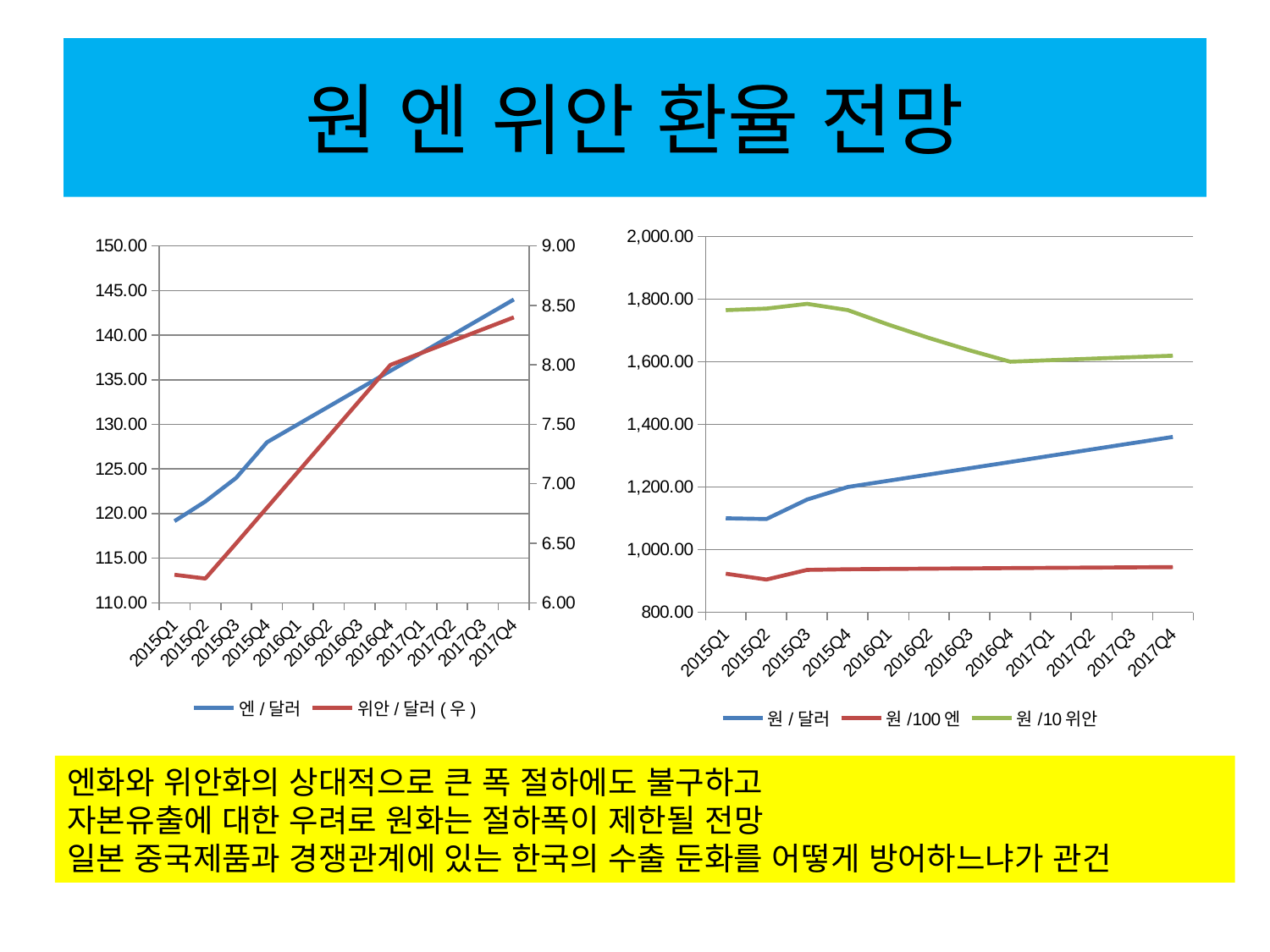

# 원 엔 위안 환율 전망

### Chart

| Category | 원/달러 | 원/100엔 | 원/10위안 |
|---|---|---|---|
| 2015Q1 | 1100.26 | 923.39 | 1764.48136506511 |
| 2015Q2 | 1097.77 | 904.73 | 1769.5407579347807 |
| 2015Q3 | 1160.0 | 935.483870967742 | 1784.6153846153845 |
| 2015Q4 | 1200.0 | 937.5 | 1764.7058823529412 |
| 2016Q1 | 1220.0 | 938.4615384615385 | 1718.3098591549297 |
| 2016Q2 | 1240.0 | 939.3939393939395 | 1675.6756756756754 |
| 2016Q3 | 1260.0 | 940.2985074626865 | 1636.3636363636363 |
| 2016Q4 | 1280.0 | 941.1764705882354 | 1600.0 |
| 2017Q1 | 1300.0 | 942.0289855072463 | 1604.938271604938 |
| 2017Q2 | 1320.0 | 942.8571428571429 | 1609.7560975609758 |
| 2017Q3 | 1340.0 | 943.661971830986 | 1614.457831325301 |
| 2017Q4 | 1360.0 | 944.4444444444445 | 1619.047619047619 |

### Chart

| Category | 엔/달러 | 위안/달러(우) |
|---|---|---|
| 2015Q1 | 119.15 | 6.2356 |
| 2015Q2 | 121.35 | 6.2037 |
| 2015Q3 | 124.0 | 6.5 |
| 2015Q4 | 128.0 | 6.8 |
| 2016Q1 | 130.0 | 7.1 |
| 2016Q2 | 132.0 | 7.4 |
| 2016Q3 | 134.0 | 7.7 |
| 2016Q4 | 136.0 | 8.0 |
| 2017Q1 | 138.0 | 8.1 |
| 2017Q2 | 140.0 | 8.2 |
| 2017Q3 | 142.0 | 8.3 |
| 2017Q4 | 144.0 | 8.4 |
엔화와 위안화의 상대적으로 큰 폭 절하에도 불구하고
자본유출에 대한 우려로 원화는 절하폭이 제한될 전망
일본 중국제품과 경쟁관계에 있는 한국의 수출 둔화를 어떻게 방어하느냐가 관건